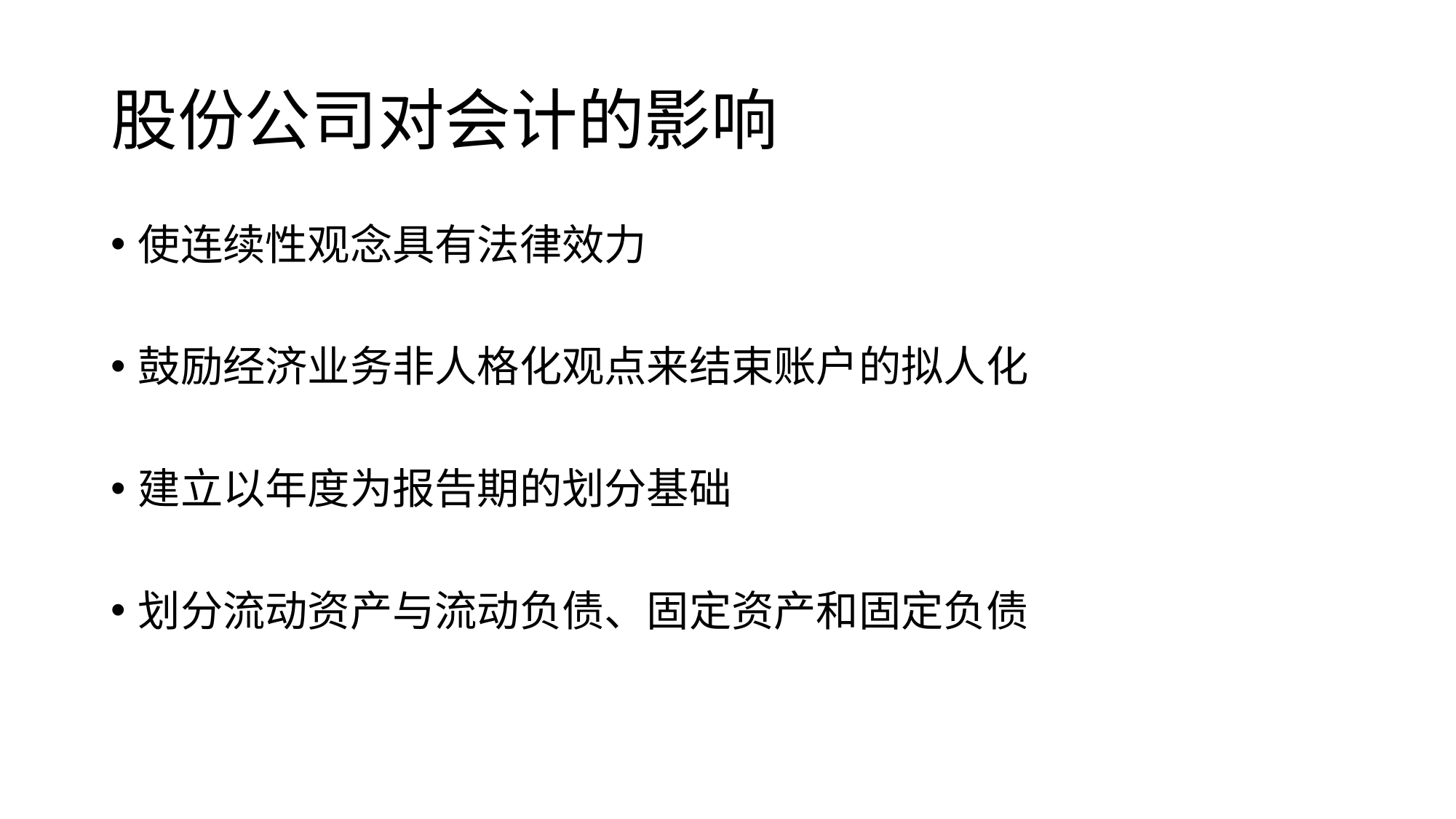

# 股份公司对会计的影响
使连续性观念具有法律效⼒

⿎励经济业务⾮⼈格化观点来结束账户的拟⼈化

建⽴以年度为报告期的划分基础

划分流动资产与流动负债、固定资产和固定负债